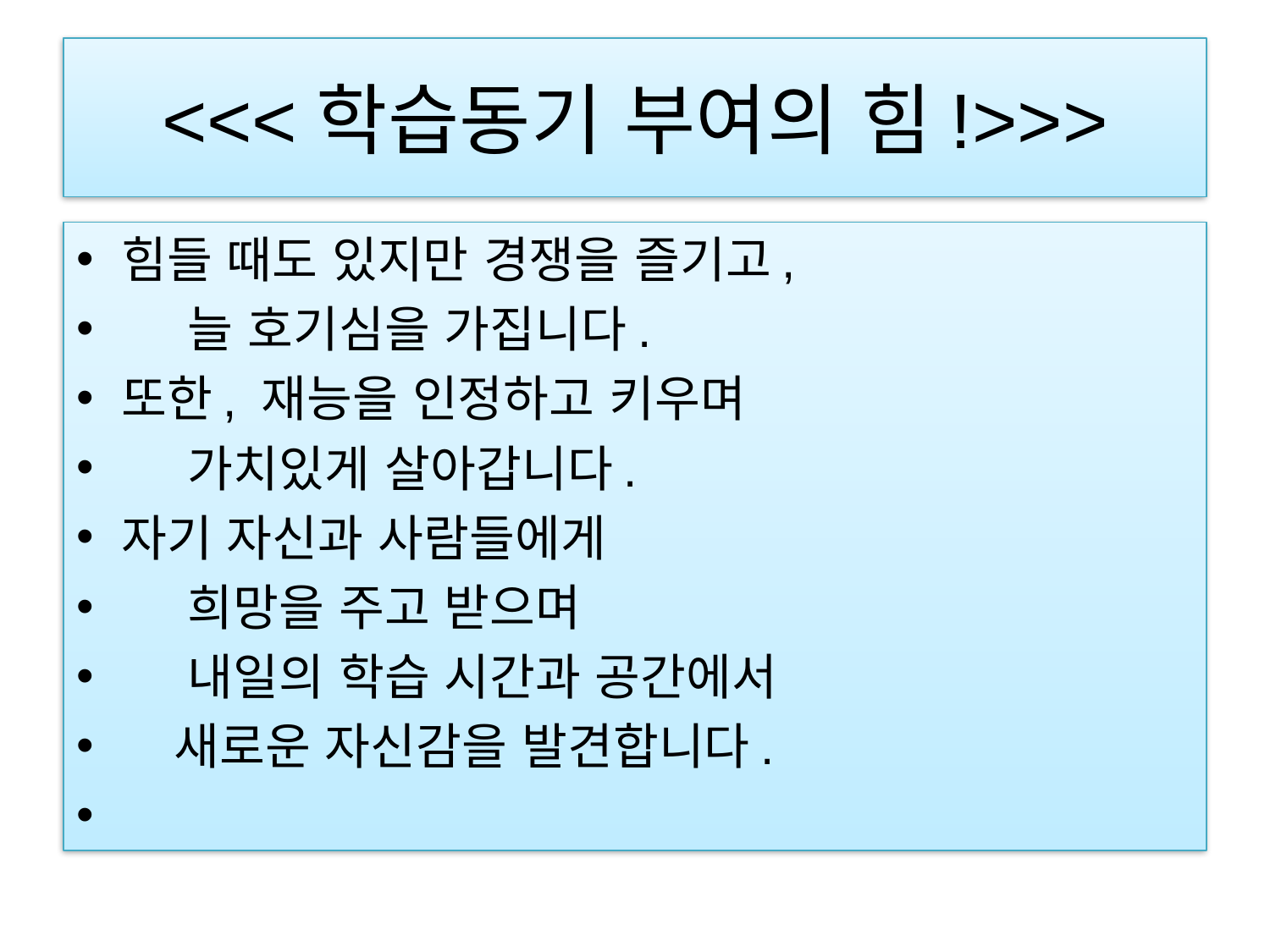

# <<<학습동기 부여의 힘!>>>
힘들 때도 있지만 경쟁을 즐기고,
    늘 호기심을 가집니다.
또한, 재능을 인정하고 키우며
    가치있게 살아갑니다.
자기 자신과 사람들에게
    희망을 주고 받으며
    내일의 학습 시간과 공간에서
   새로운 자신감을 발견합니다.